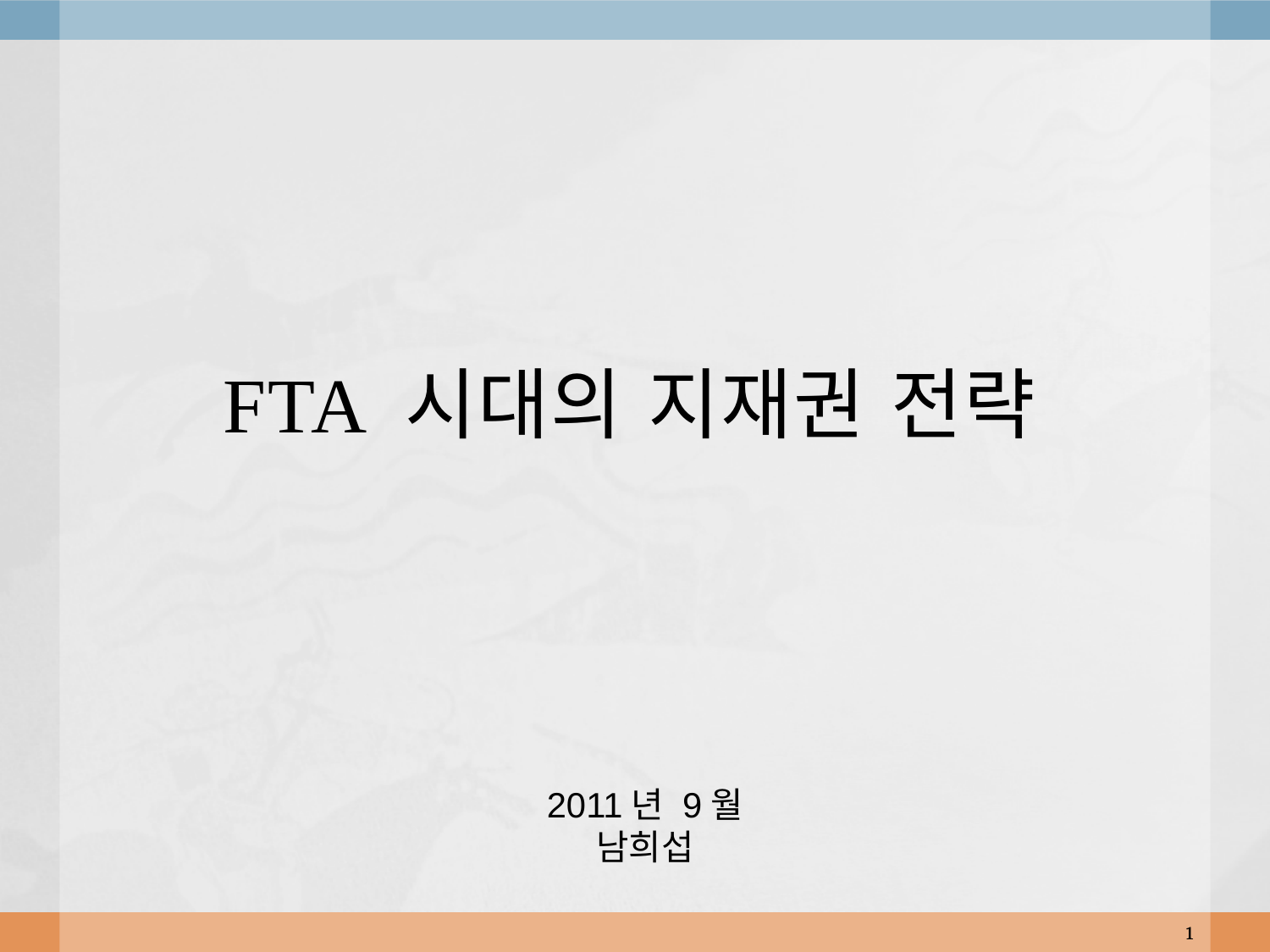

# FTA 시대의 지재권 전략
2011년 9월
남희섭
1